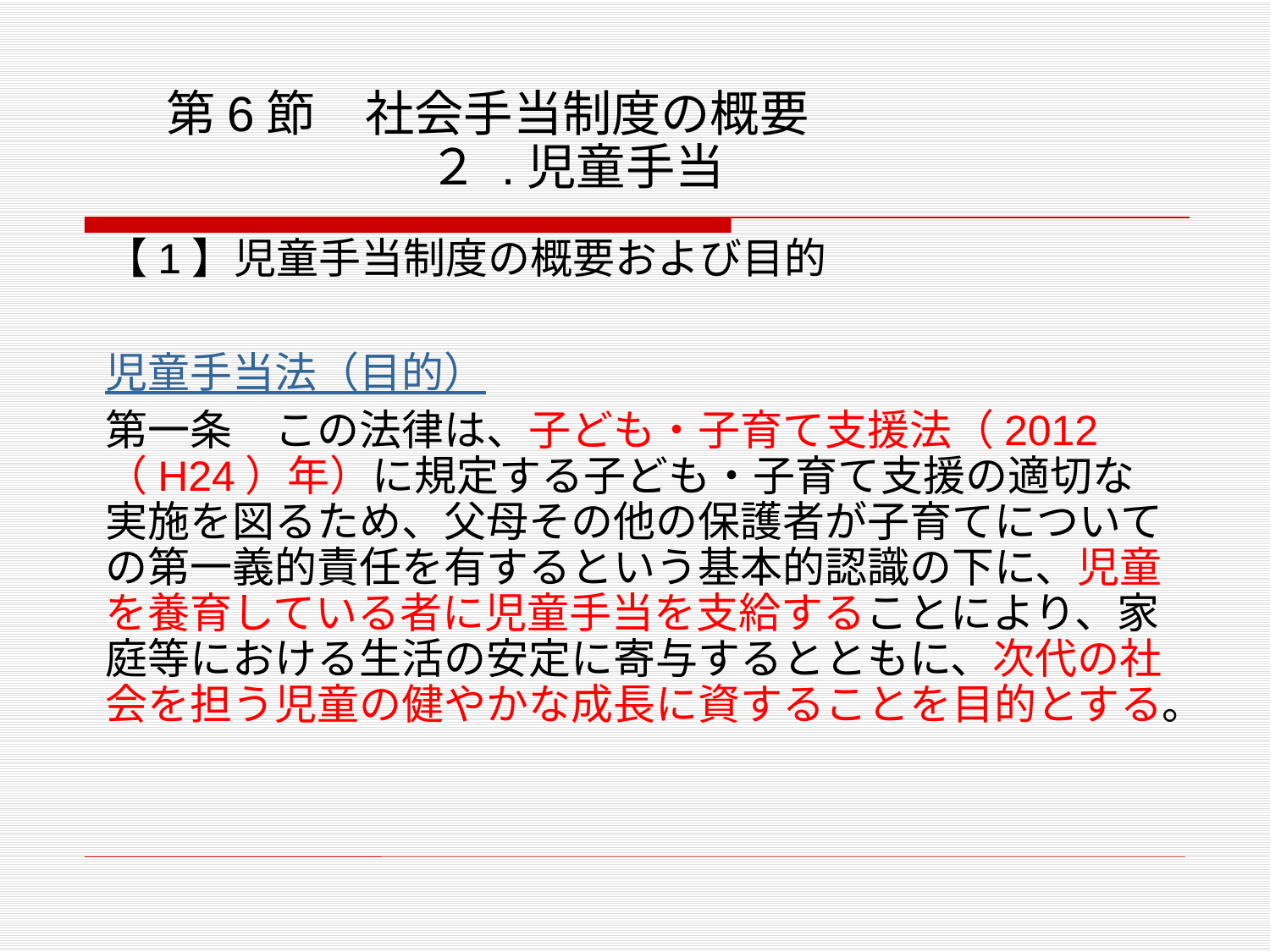

# 第6節　社会手当制度の概要 　　　　  ２ .児童手当
【1】児童手当制度の概要および目的

児童手当法（目的）
第一条　この法律は、子ども・子育て支援法（2012（H24）年）に規定する子ども・子育て支援の適切な実施を図るため、父母その他の保護者が子育てについての第一義的責任を有するという基本的認識の下に、児童を養育している者に児童手当を支給することにより、家庭等における生活の安定に寄与するとともに、次代の社会を担う児童の健やかな成長に資することを目的とする。